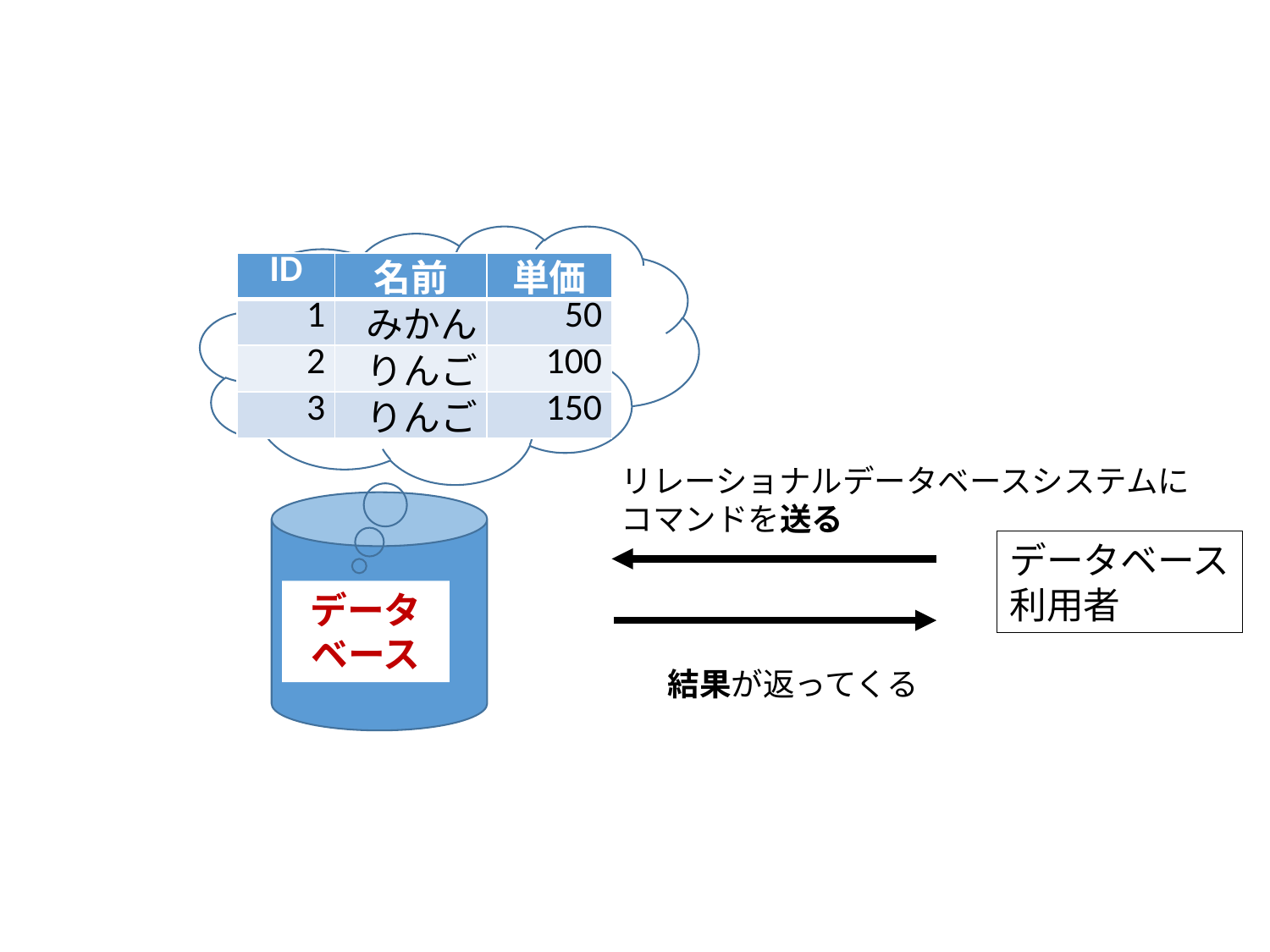

ＳＱＬの使い方

| ID | 名前 | 単価 |
| --- | --- | --- |
| 1 | みかん | 50 |
| 2 | りんご | 100 |
| 3 | りんご | 150 |
リレーショナルデータベースシステムに
コマンドを送る

データベース
利用者
データベース
結果が返ってくる